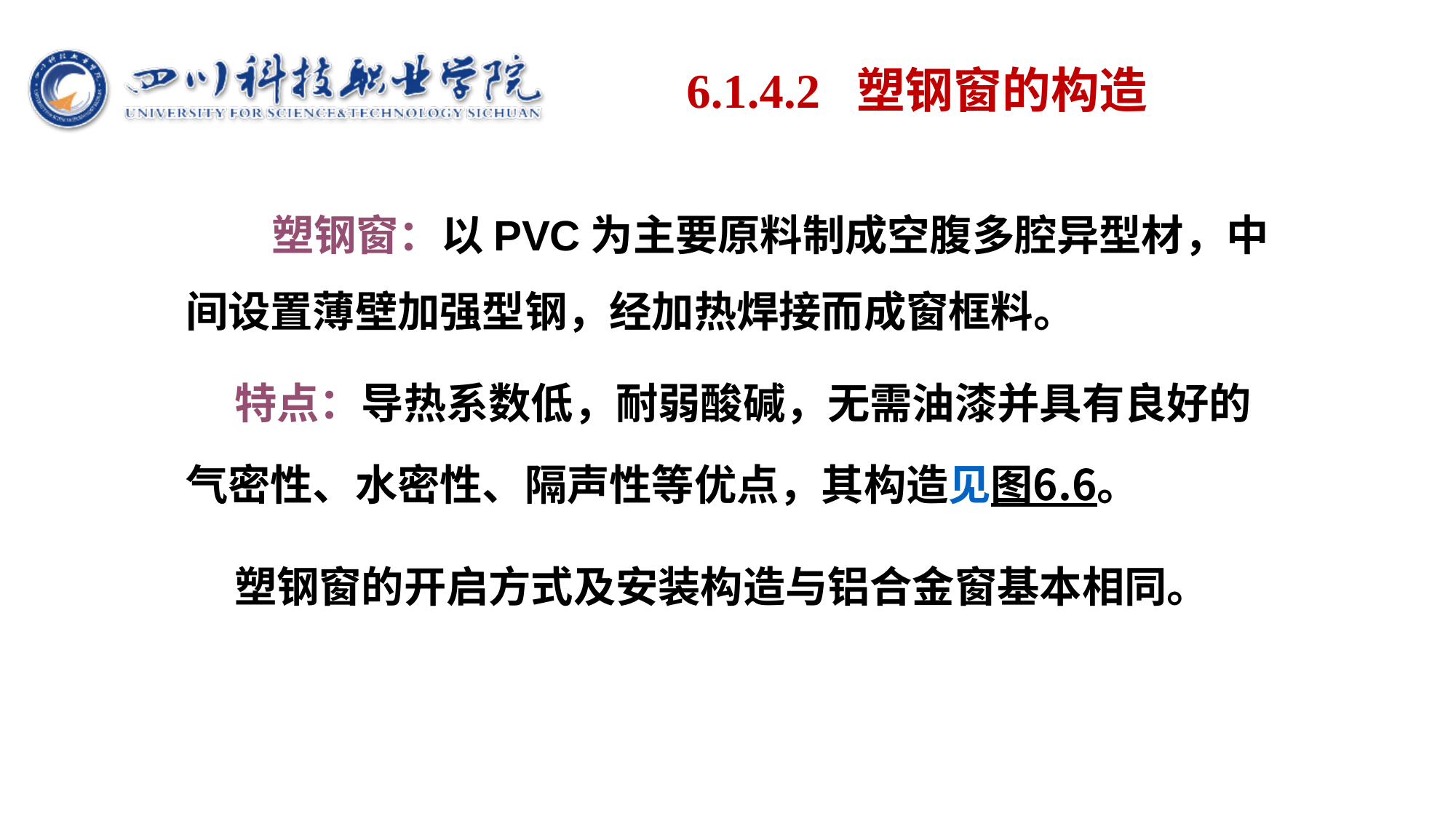

# 6.1.4.2  塑钢窗的构造
        塑钢窗：以PVC为主要原料制成空腹多腔异型材，中间设置薄壁加强型钢，经加热焊接而成窗框料。
    特点：导热系数低，耐弱酸碱，无需油漆并具有良好的气密性、水密性、隔声性等优点，其构造见图6.6。
    塑钢窗的开启方式及安装构造与铝合金窗基本相同。